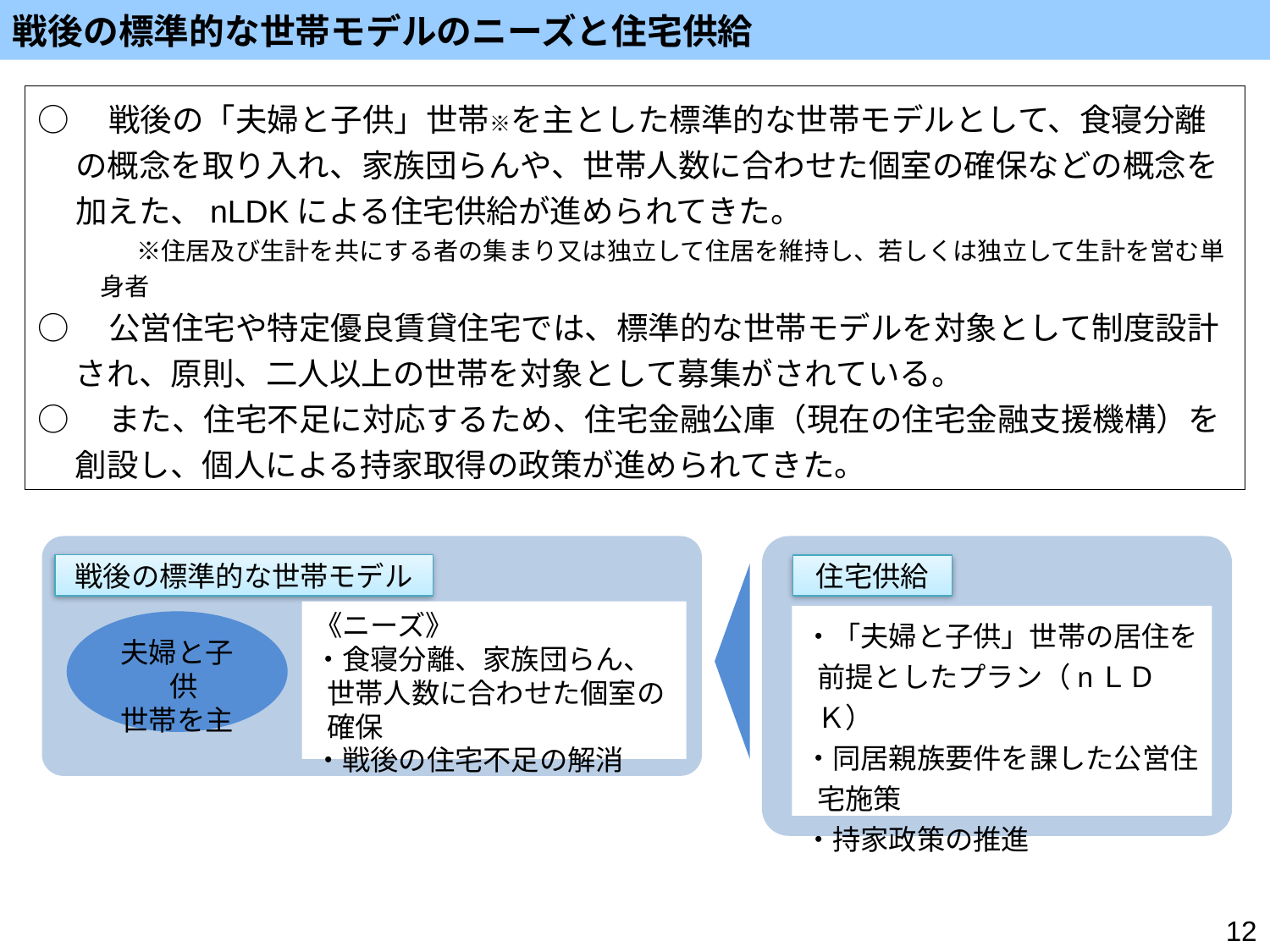

戦後の標準的な世帯モデルのニーズと住宅供給
○　戦後の「夫婦と子供」世帯※を主とした標準的な世帯モデルとして、食寝分離の概念を取り入れ、家族団らんや、世帯人数に合わせた個室の確保などの概念を加えた、nLDKによる住宅供給が進められてきた。
　　　　※住居及び生計を共にする者の集まり又は独立して住居を維持し、若しくは独立して生計を営む単身者
○　公営住宅や特定優良賃貸住宅では、標準的な世帯モデルを対象として制度設計され、原則、二人以上の世帯を対象として募集がされている。
○　また、住宅不足に対応するため、住宅金融公庫（現在の住宅金融支援機構）を創設し、個人による持家取得の政策が進められてきた。

戦後の標準的な世帯モデル
住宅供給
《ニーズ》
・食寝分離、家族団らん、世帯人数に合わせた個室の確保
・戦後の住宅不足の解消
・「夫婦と子供」世帯の居住を前提としたプラン（nＬＤＫ）
・同居親族要件を課した公営住宅施策
・持家政策の推進
夫婦と子供
世帯を主

12